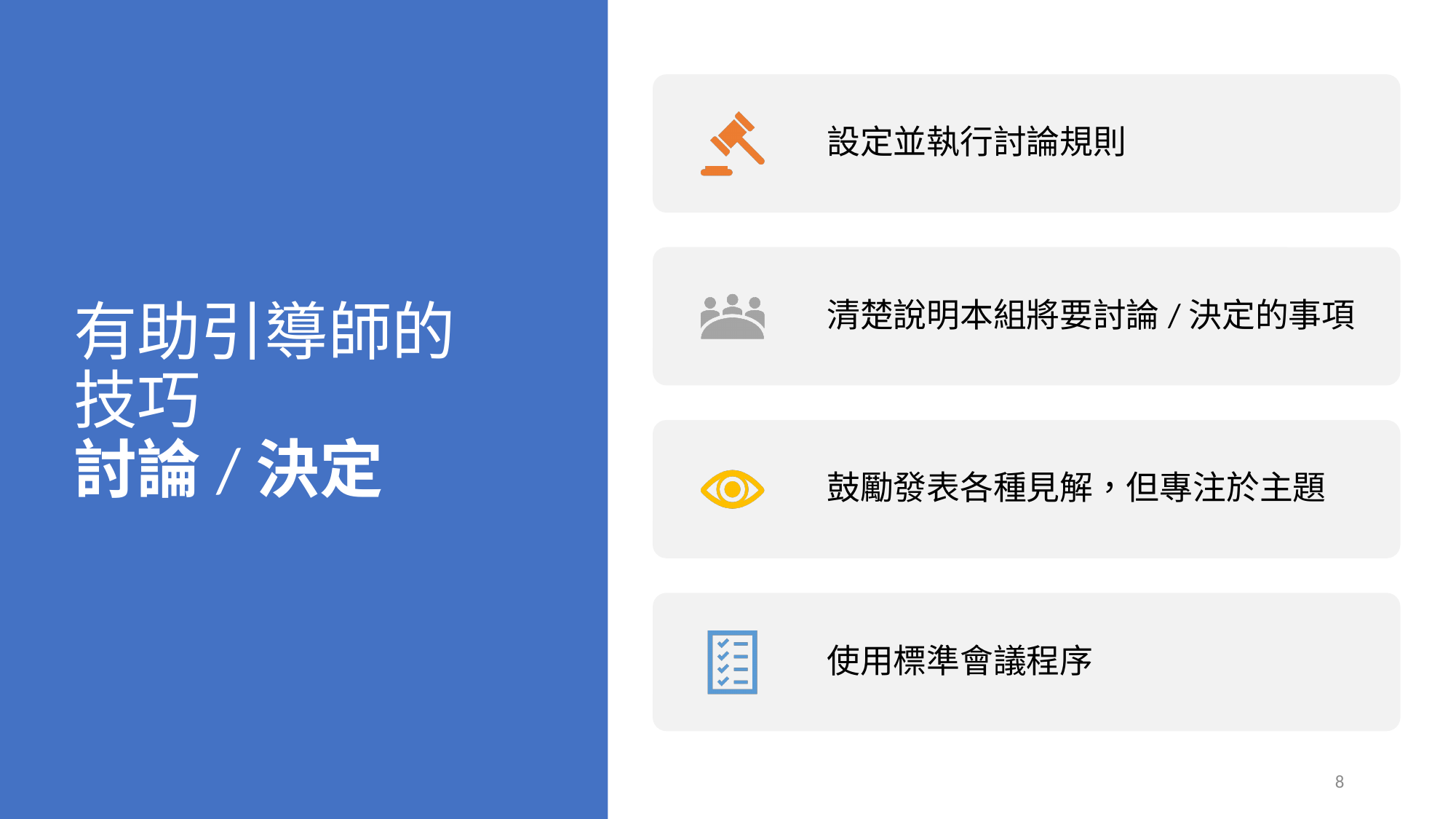

# 有助引導師的技巧 討論/決定
設定並執行討論規則
清楚說明本組將要討論/決定的事項
鼓勵發表各種見解，但專注於主題
使用標準會議程序
8